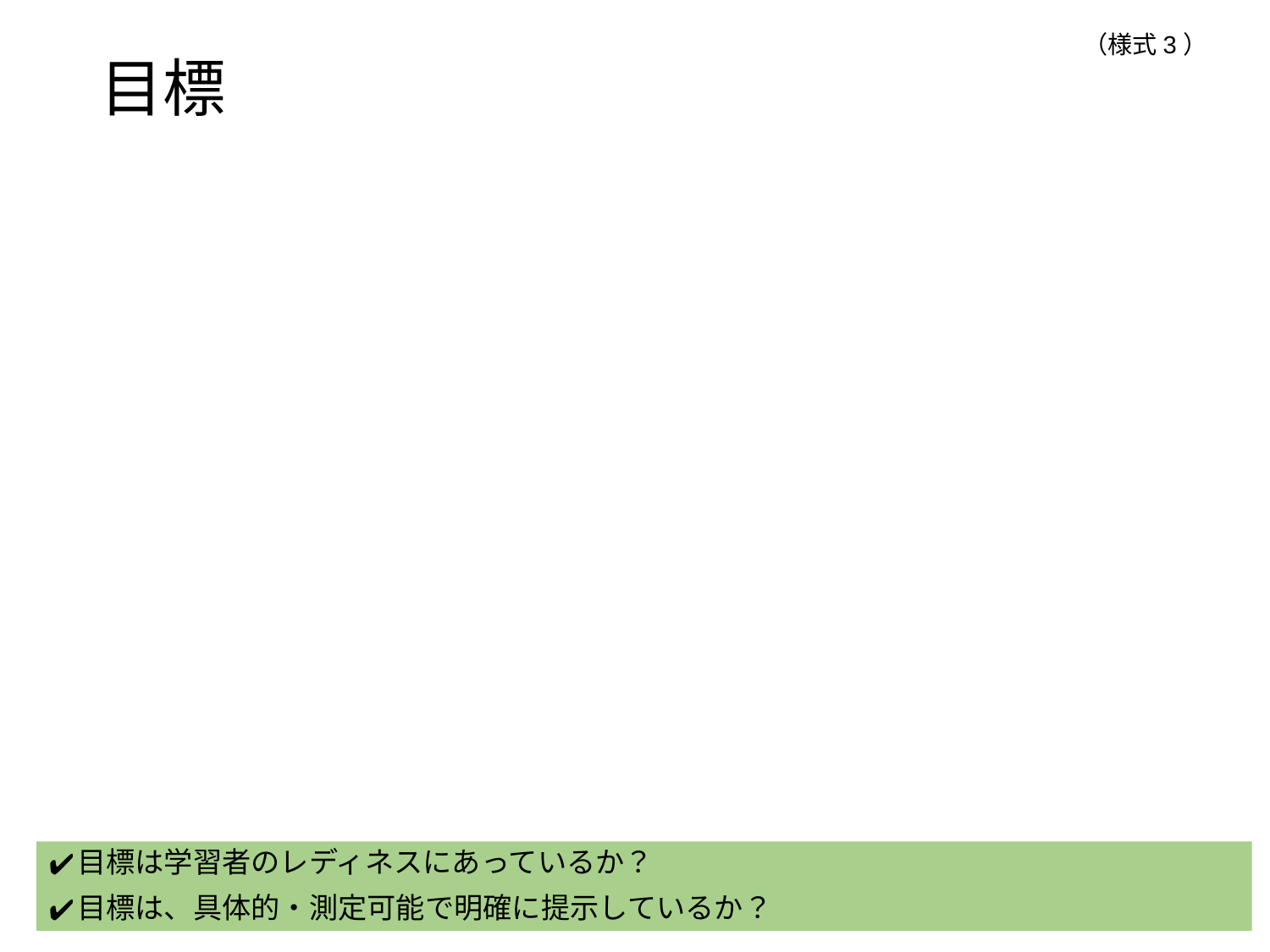

# 目標

目標は学習者のレディネスにあっているか？
目標は、具体的・測定可能で明確に提示しているか？